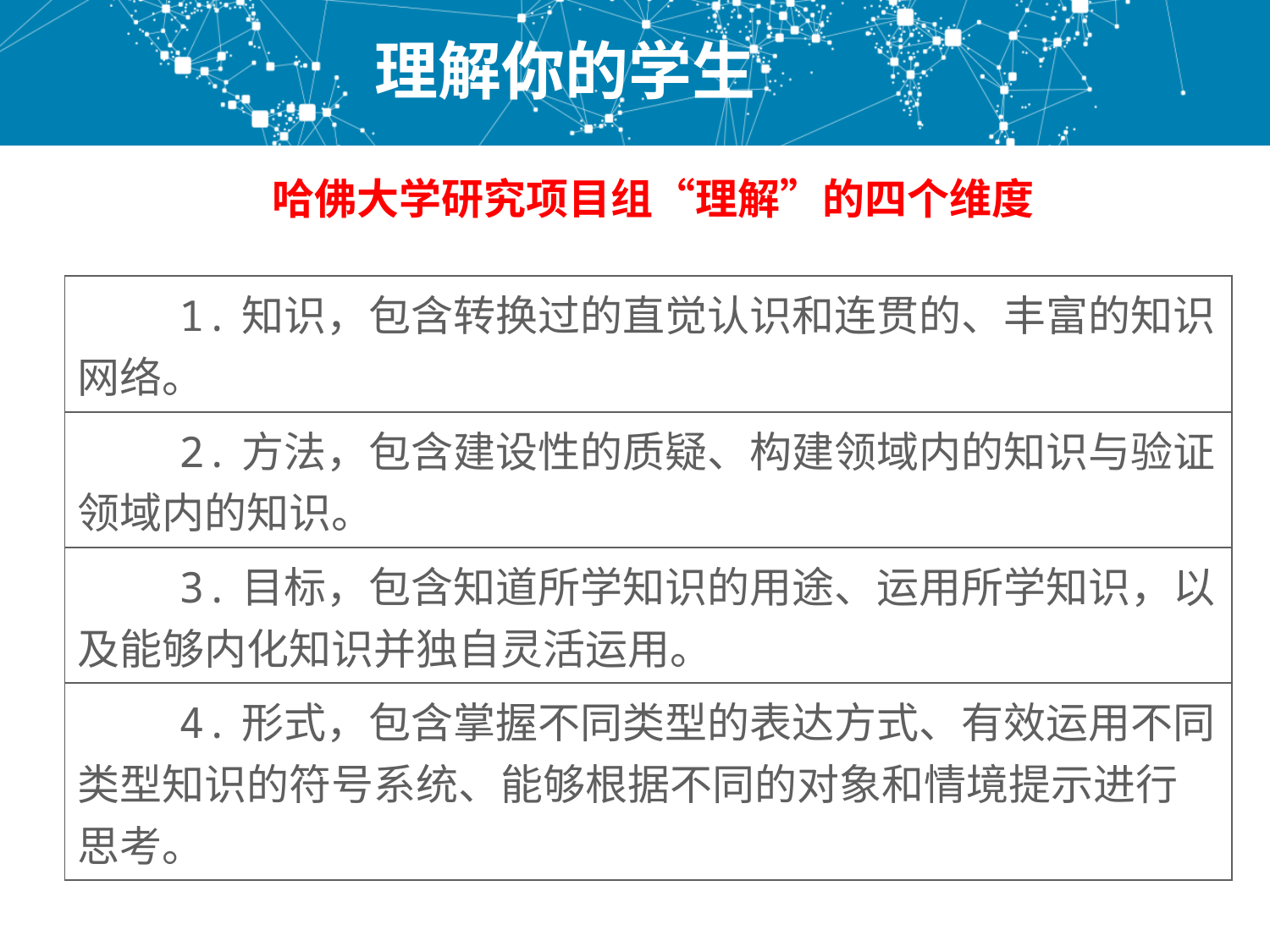

# 理解你的学生
哈佛大学研究项目组“理解”的四个维度
| 1.知识，包含转换过的直觉认识和连贯的、丰富的知识网络。 |
| --- |
| 2.方法，包含建设性的质疑、构建领域内的知识与验证领域内的知识。 |
| 3.目标，包含知道所学知识的用途、运用所学知识，以及能够内化知识并独自灵活运用。 |
| 4.形式，包含掌握不同类型的表达方式、有效运用不同类型知识的符号系统、能够根据不同的对象和情境提示进行思考。 |